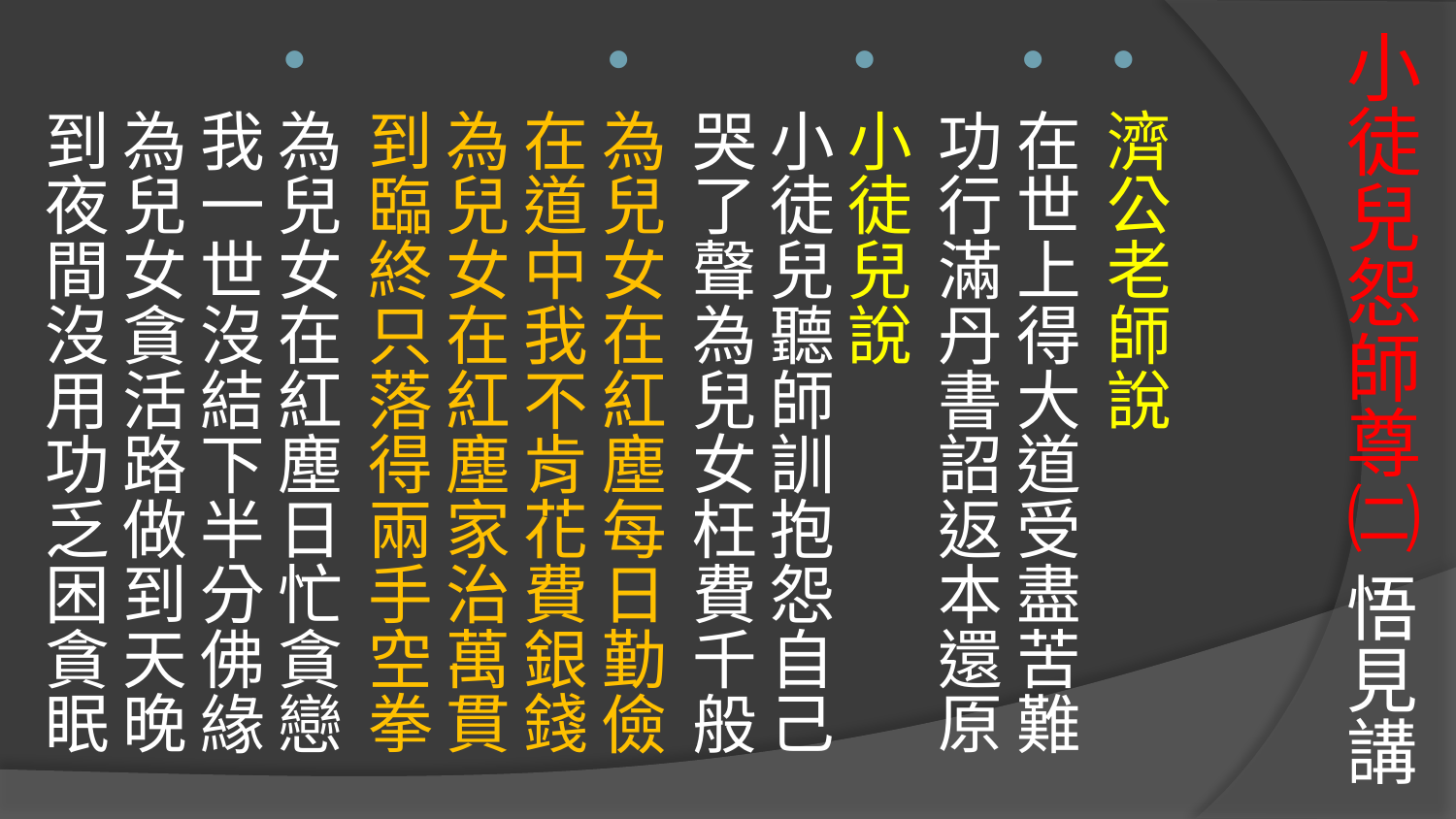

# 小徒兒怨師尊㈡ 悟見講
濟公老師說
在世上得大道受盡苦難
功行滿丹書詔返本還原
小徒兒說
小徒兒聽師訓抱怨自己
哭了聲為兒女枉費千般
為兒女在紅塵每日勤儉
在道中我不肯花費銀錢
為兒女在紅塵家治萬貫
到臨終只落得兩手空拳
為兒女在紅塵日忙貪戀
我一世沒結下半分佛緣
為兒女貪活路做到天晚
到夜間沒用功乏困貪眠